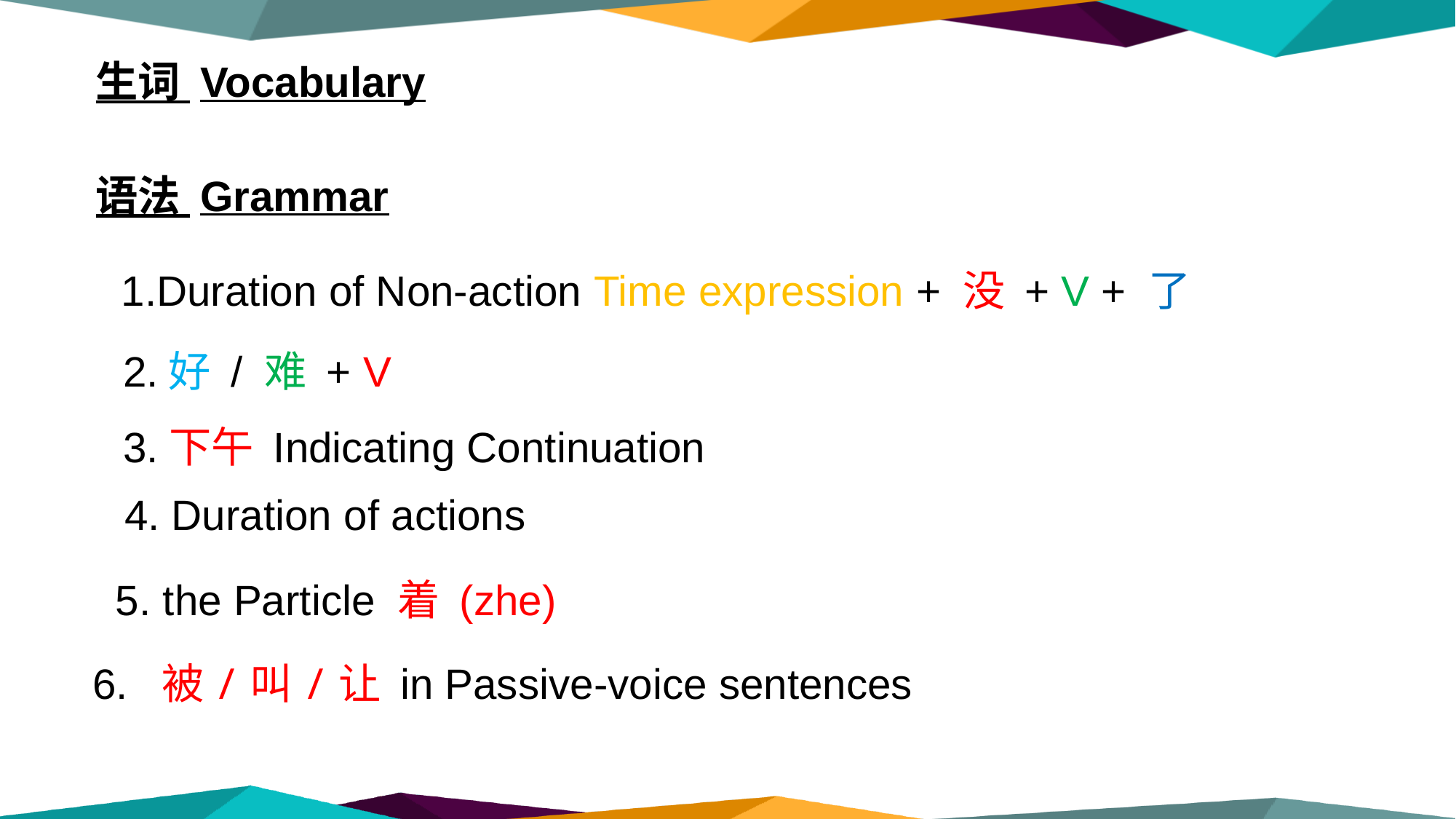

生词 Vocabulary
语法 Grammar
1.Duration of Non-action Time expression + 没 + V + 了
2.好 / 难 + V
3.下午 Indicating Continuation
4. Duration of actions
5. the Particle 着 (zhe)
6.  被/叫/让 in Passive-voice sentences